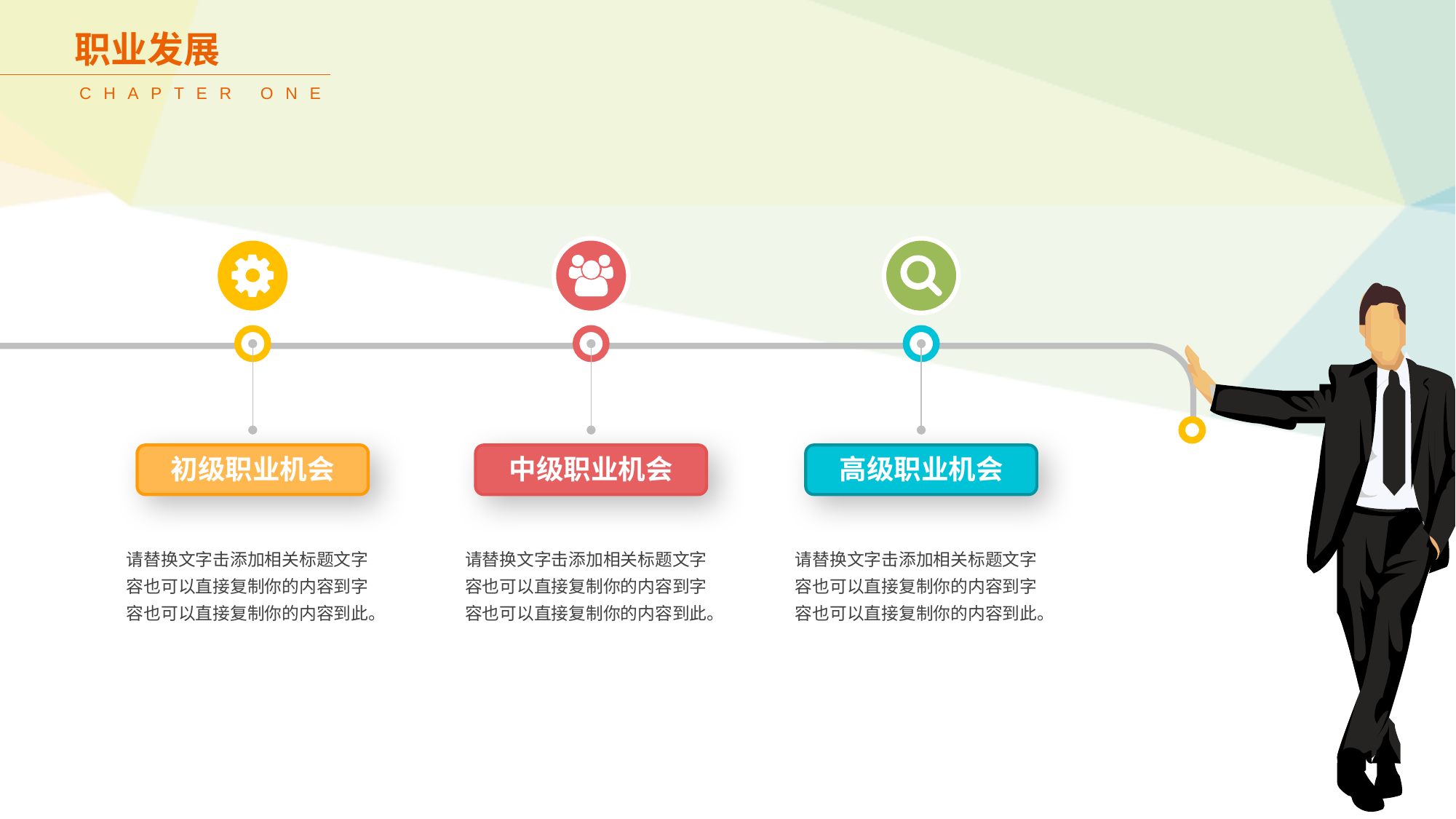

职业发展
CHAPTER ONE

2015
初级职业机会
中级职业机会
高级职业机会
请替换文字击添加相关标题文字容也可以直接复制你的内容到字容也可以直接复制你的内容到此。
请替换文字击添加相关标题文字容也可以直接复制你的内容到字容也可以直接复制你的内容到此。
请替换文字击添加相关标题文字容也可以直接复制你的内容到字容也可以直接复制你的内容到此。